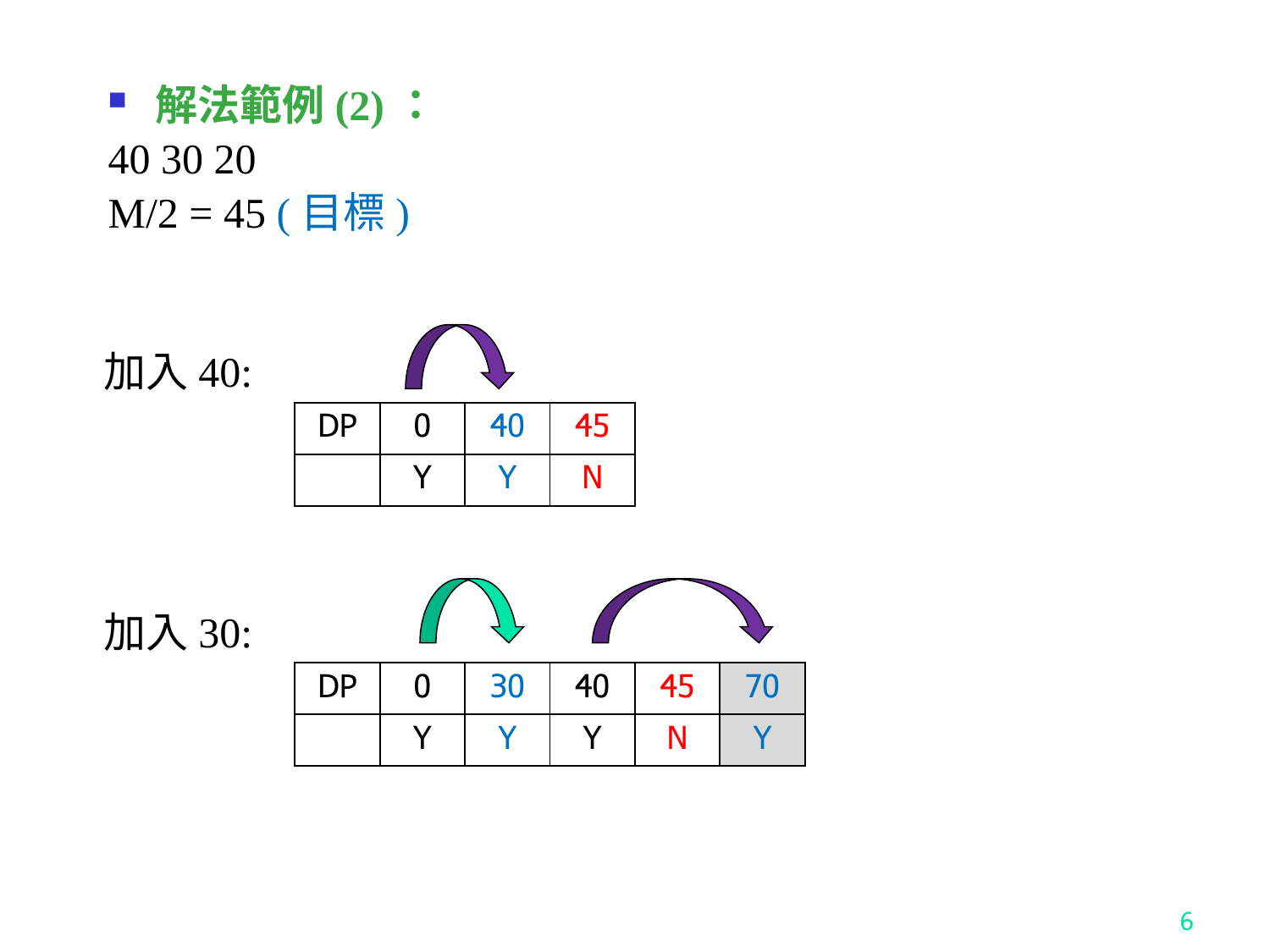

解法範例(2)：
40 30 20
M/2 = 45 (目標)

加入40:
| DP | 0 | 40 |
| --- | --- | --- |
|  | Y | Y |
| 45 |
| --- |
| N |

加入30:
| DP | 0 | 30 | 40 | 45 | 70 |
| --- | --- | --- | --- | --- | --- |
|  | Y | Y | Y | N | Y |
6